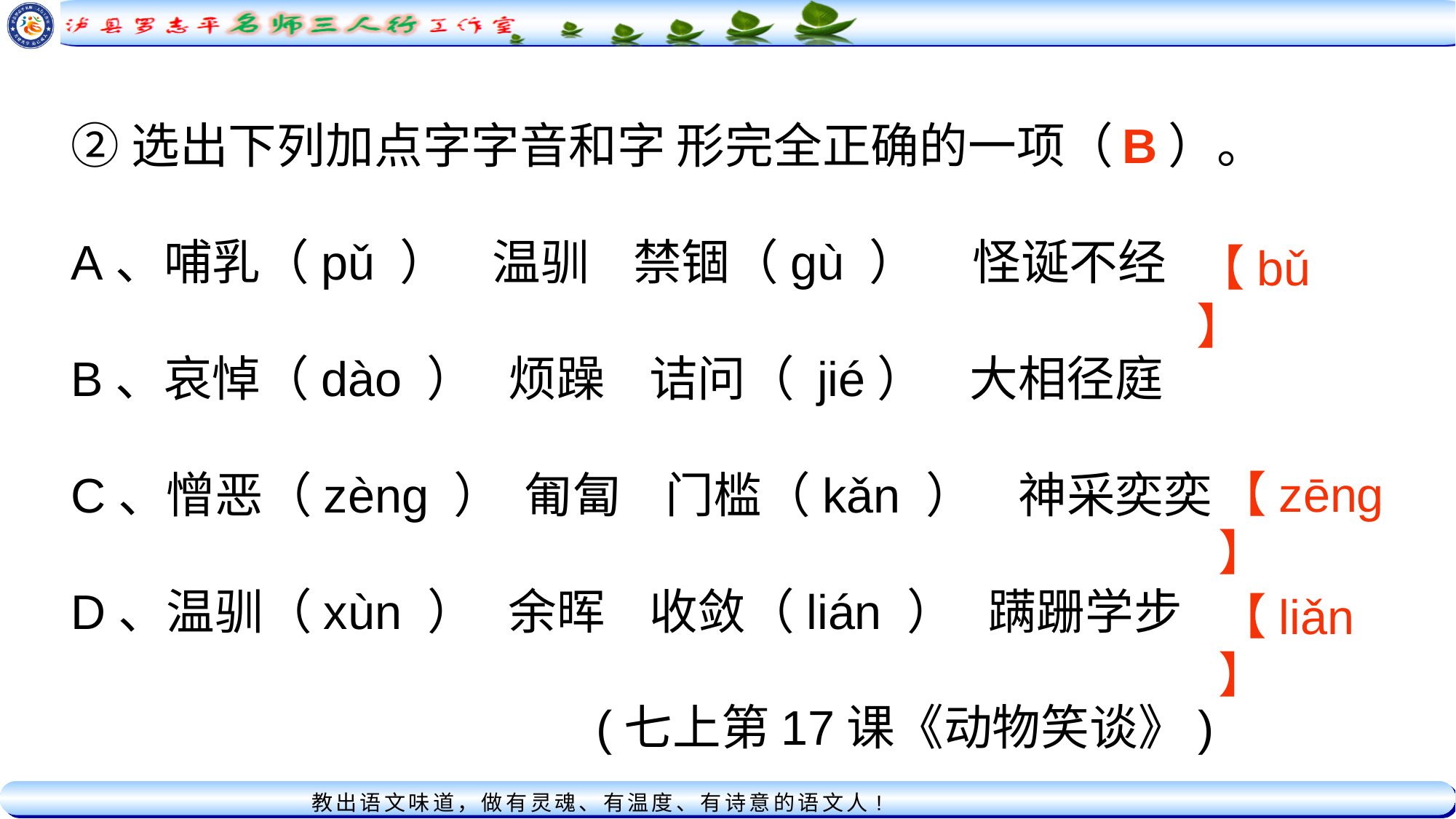

②选出下列加点字字音和字 形完全正确的一项（     ）。

A、哺乳（pǔ ）    温驯    禁锢（gù ）     怪诞不经

B、哀悼（dào ）   烦躁    诘问（ jié）    大相径庭

C、憎恶（zèng ）  匍匐    门槛（kǎn ）    神采奕奕

D、温驯（xùn ）   余晖    收敛（lián ）   蹒跚学步

                                       (七上第17课《动物笑谈》)
B
【bǔ】
【zēng】
【liǎn】